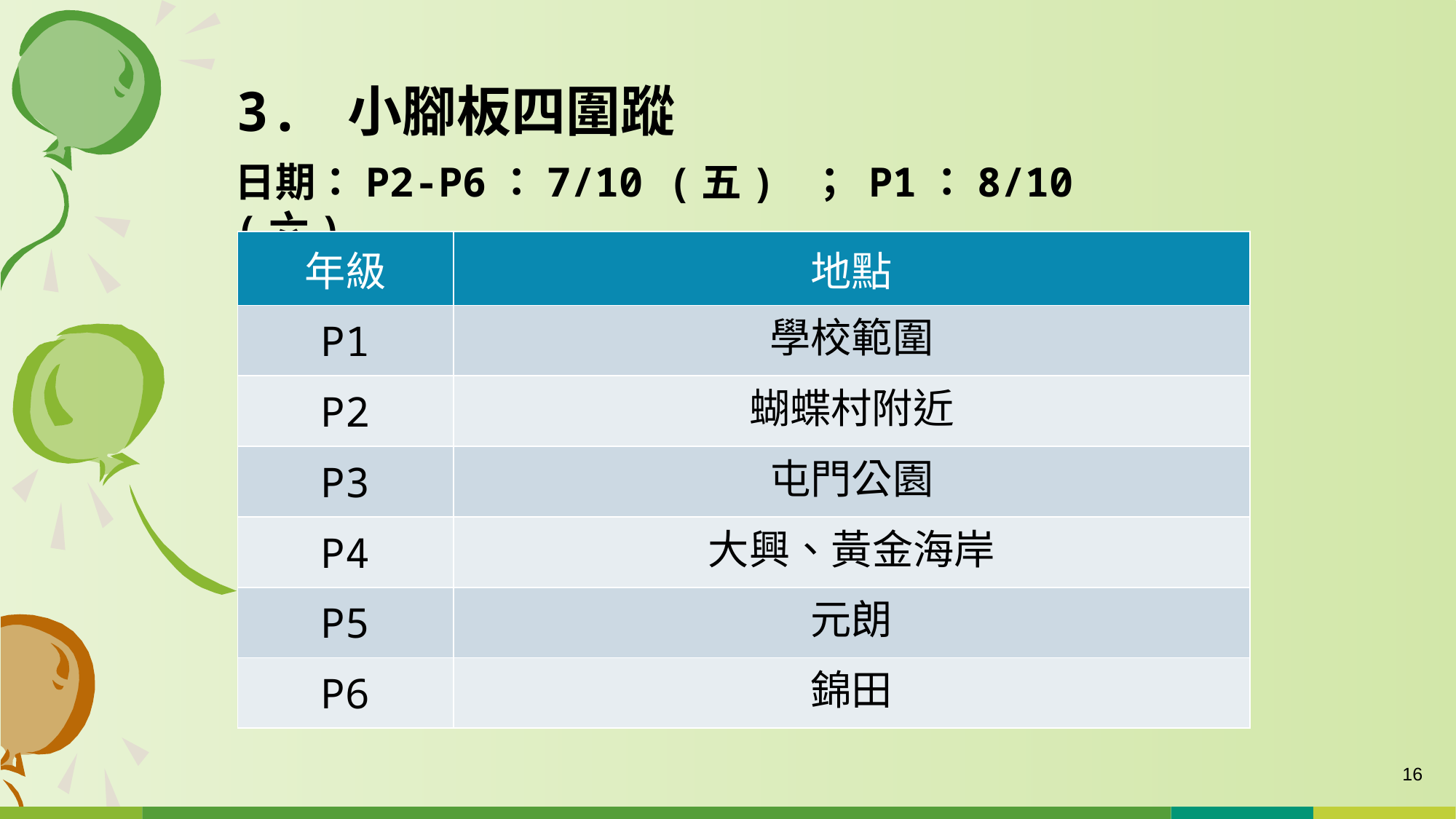

# 3. 小腳板四圍蹤
日期：P2-P6：7/10 (五) ； P1：8/10 (六)

| 年級 | 地點 |
| --- | --- |
| P1 | 學校範圍 |
| P2 | 蝴蝶村附近 |
| P3 | 屯門公園 |
| P4 | 大興、黃金海岸 |
| P5 | 元朗 |
| P6 | 錦田 |
16